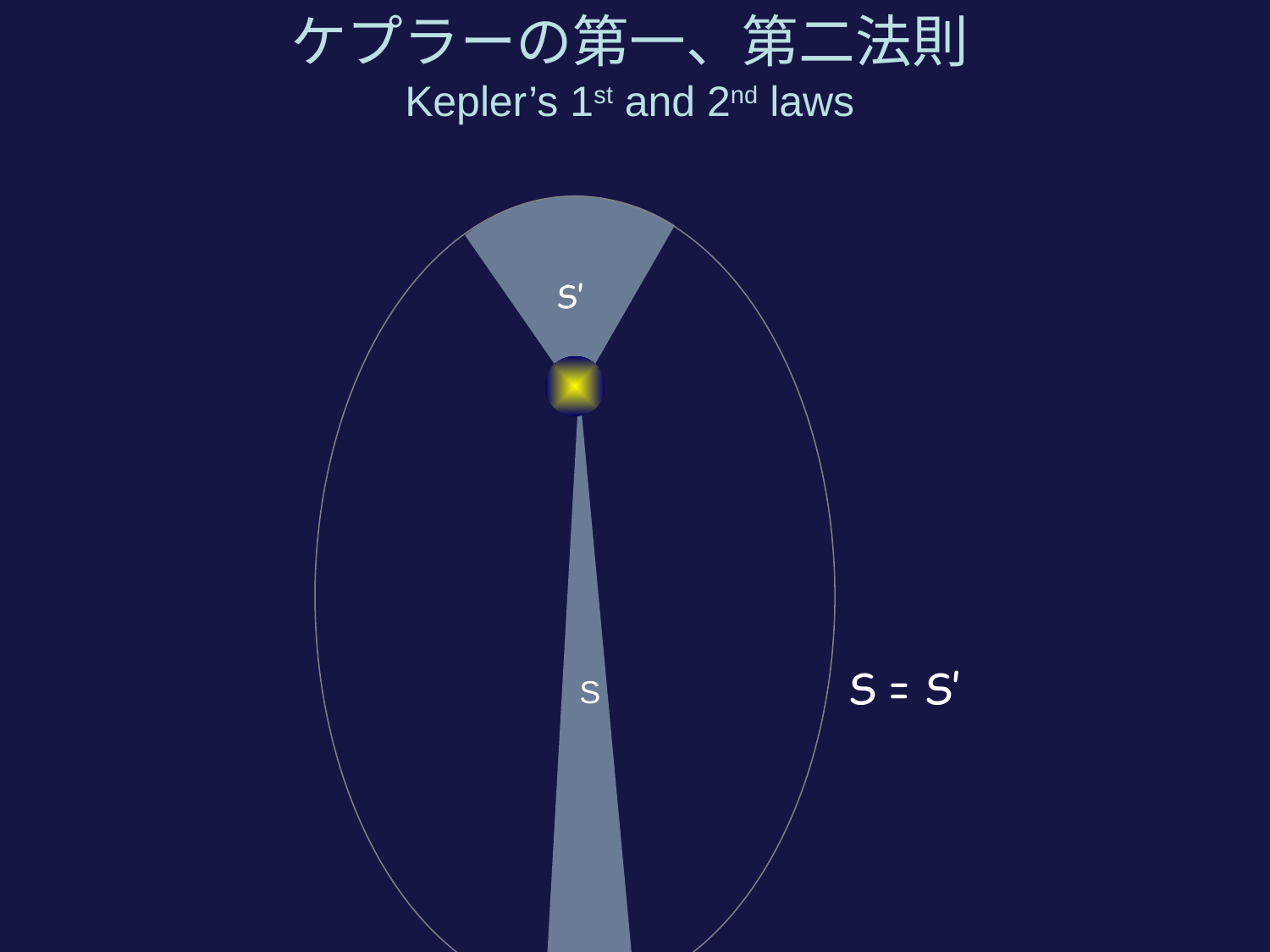

ケプラーの第一、第二法則
Kepler’s 1st and 2nd laws

S’

S
S = S’